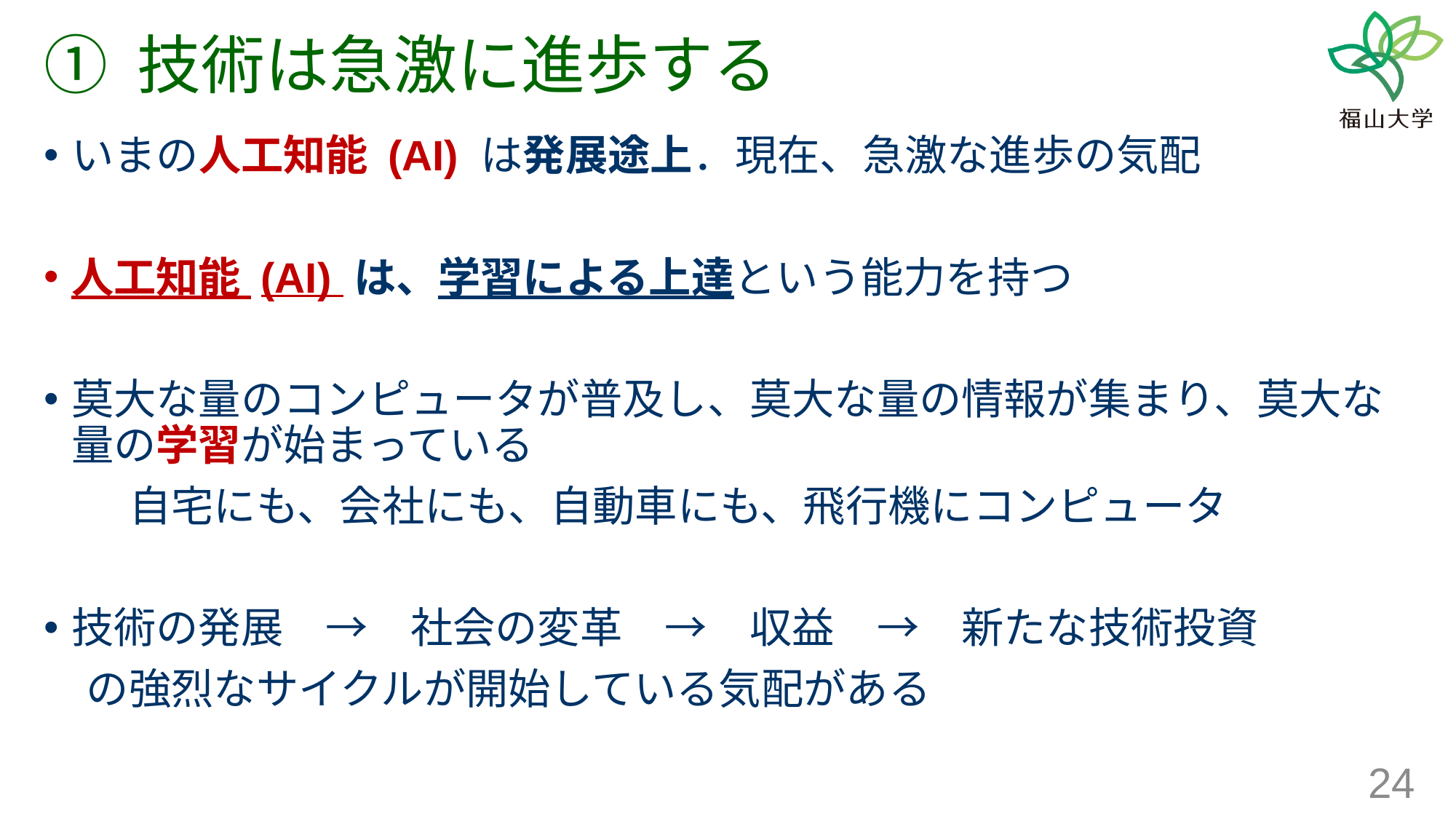

# ① 技術は急激に進歩する
いまの人工知能 (AI) は発展途上．現在、急激な進歩の気配

人工知能 (AI) は、学習による上達という能力を持つ

莫大な量のコンピュータが普及し、莫大な量の情報が集まり、莫大な量の学習が始まっている
　　自宅にも、会社にも、自動車にも、飛行機にコンピュータ

技術の発展　→　社会の変革　→　収益　→　新たな技術投資
　の強烈なサイクルが開始している気配がある

24